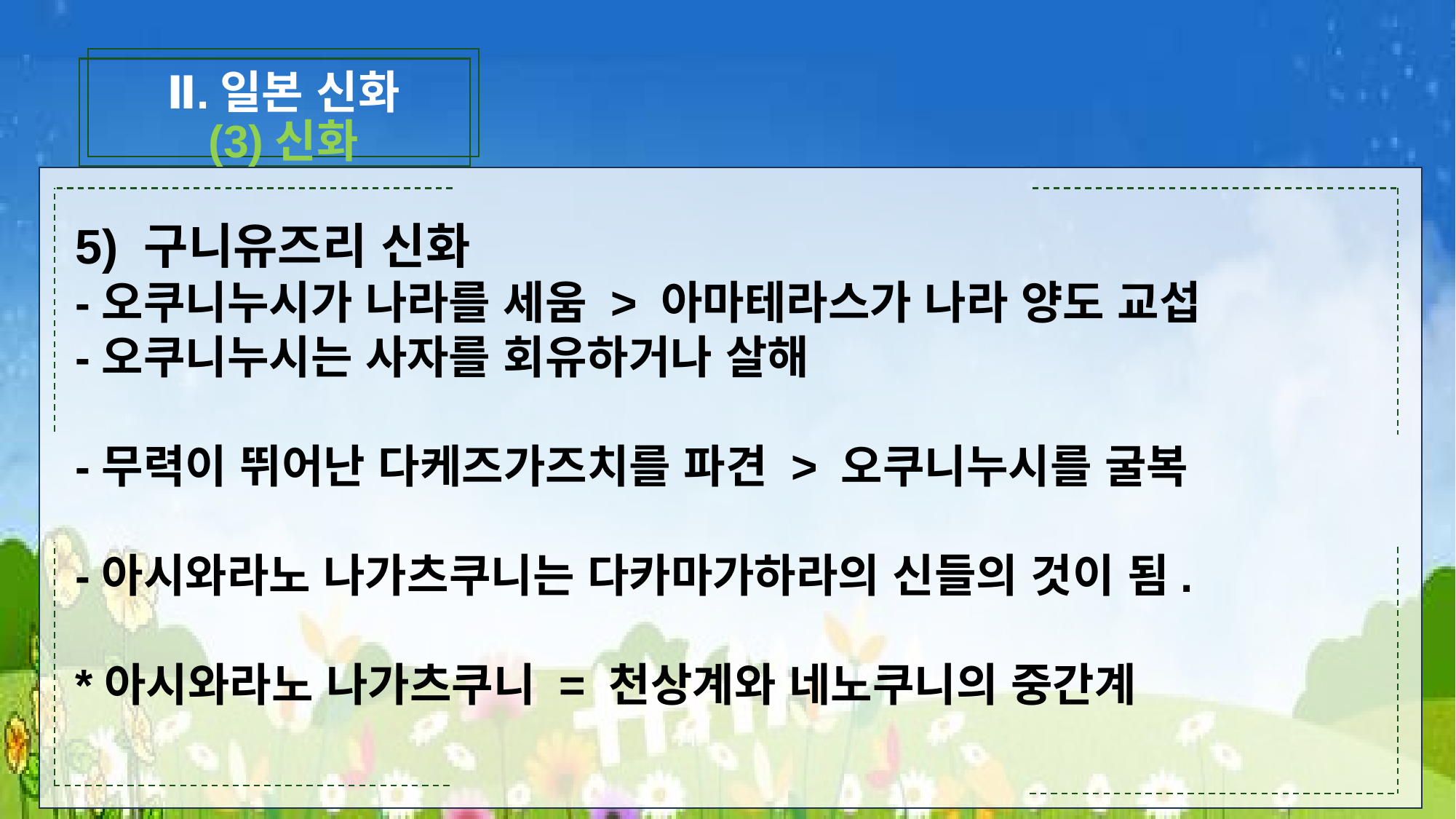

Ⅱ.일본 신화
(3)신화

5) 구니유즈리 신화
-오쿠니누시가 나라를 세움 > 아마테라스가 나라 양도 교섭
-오쿠니누시는 사자를 회유하거나 살해

-무력이 뛰어난 다케즈가즈치를 파견 > 오쿠니누시를 굴복

-아시와라노 나가츠쿠니는 다카마가하라의 신들의 것이 됨.

*아시와라노 나가츠쿠니 = 천상계와 네노쿠니의 중간계